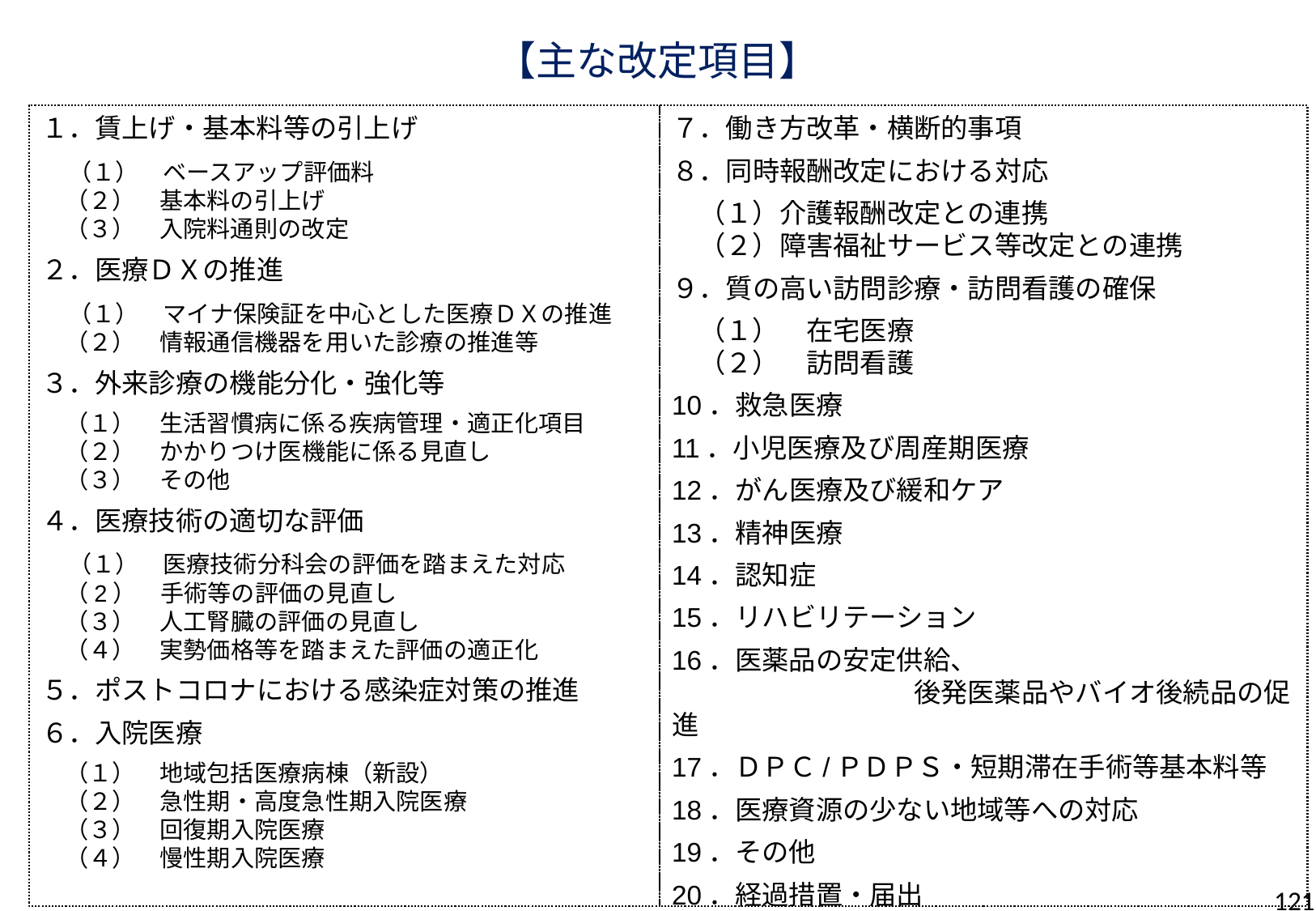

# 【主な改定項目】
７．働き方改革・横断的事項
８．同時報酬改定における対応
　（１）介護報酬改定との連携
　（２）障害福祉サービス等改定との連携
９．質の高い訪問診療・訪問看護の確保
　（１）　在宅医療
　（２）　訪問看護
10．救急医療
11．小児医療及び周産期医療
12．がん医療及び緩和ケア
13．精神医療
14．認知症
15．リハビリテーション
16．医薬品の安定供給、
　　　　　　　　　後発医薬品やバイオ後続品の促進
17．ＤＰＣ/ＰＤＰＳ・短期滞在手術等基本料等
18．医療資源の少ない地域等への対応
19．その他
20．経過措置・届出

１．賃上げ・基本料等の引上げ
　（１）　ベースアップ評価料
　（２）　基本料の引上げ
　（３）　入院料通則の改定
２．医療ＤＸの推進
　（１）　マイナ保険証を中心とした医療ＤＸの推進
　（２）　情報通信機器を用いた診療の推進等
３．外来診療の機能分化・強化等
　（１）　生活習慣病に係る疾病管理・適正化項目
　（２）　かかりつけ医機能に係る見直し
　（３）　その他
４．医療技術の適切な評価
　（１）　医療技術分科会の評価を踏まえた対応
　（2）　手術等の評価の見直し
　（３）　人工腎臓の評価の見直し
　（４）　実勢価格等を踏まえた評価の適正化
５．ポストコロナにおける感染症対策の推進
６．入院医療
　（１）　地域包括医療病棟（新設）
　（２）　急性期・高度急性期入院医療
　（３）　回復期入院医療
　（４）　慢性期入院医療

121